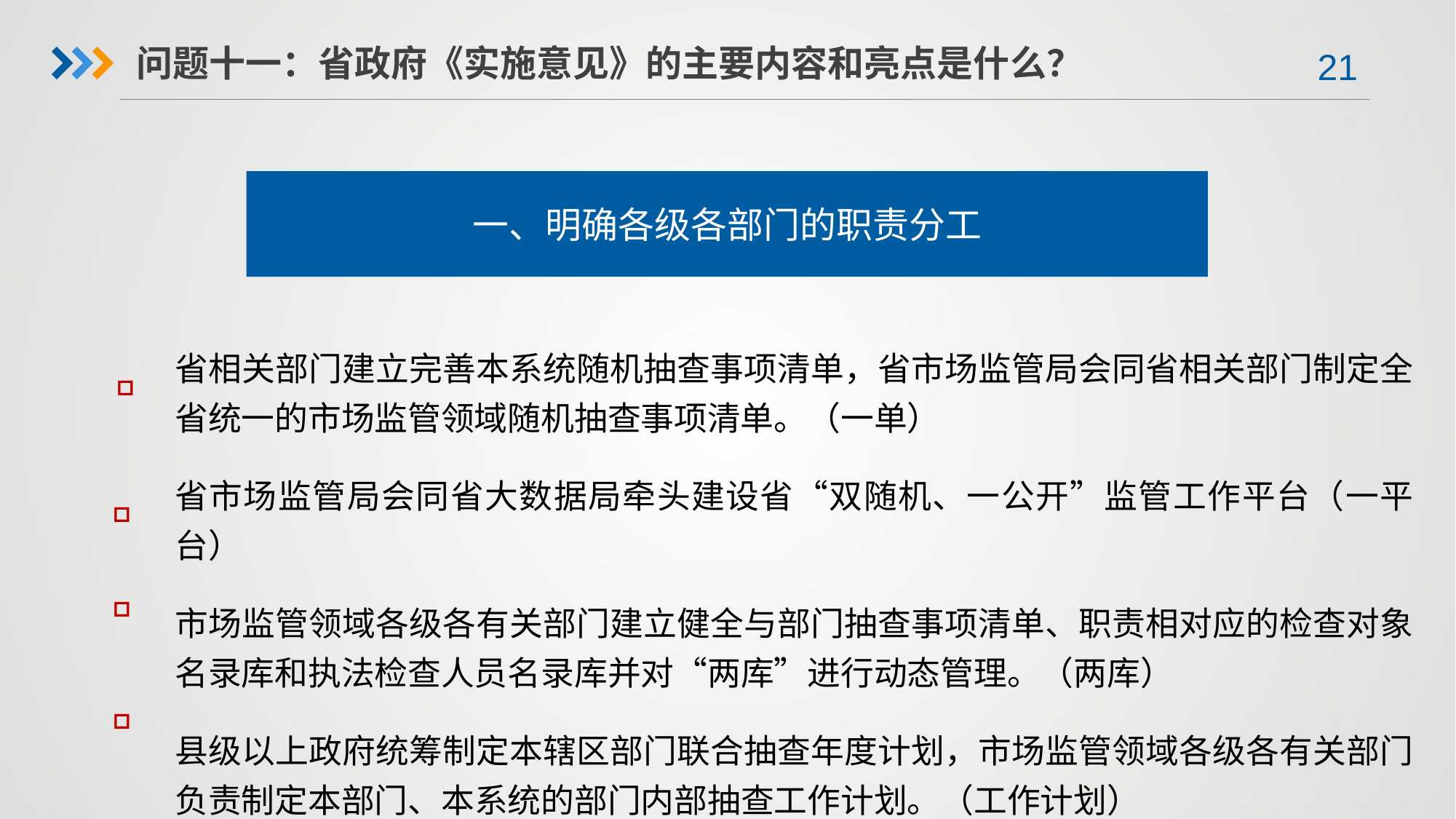

问题十一：省政府《实施意见》的主要内容和亮点是什么？
一、明确各级各部门的职责分工
省相关部门建立完善本系统随机抽查事项清单，省市场监管局会同省相关部门制定全省统一的市场监管领域随机抽查事项清单。（一单）
省市场监管局会同省大数据局牵头建设省“双随机、一公开”监管工作平台（一平台）
市场监管领域各级各有关部门建立健全与部门抽查事项清单、职责相对应的检查对象名录库和执法检查人员名录库并对“两库”进行动态管理。（两库）
县级以上政府统筹制定本辖区部门联合抽查年度计划，市场监管领域各级各有关部门负责制定本部门、本系统的部门内部抽查工作计划。（工作计划）

□
□
□
□